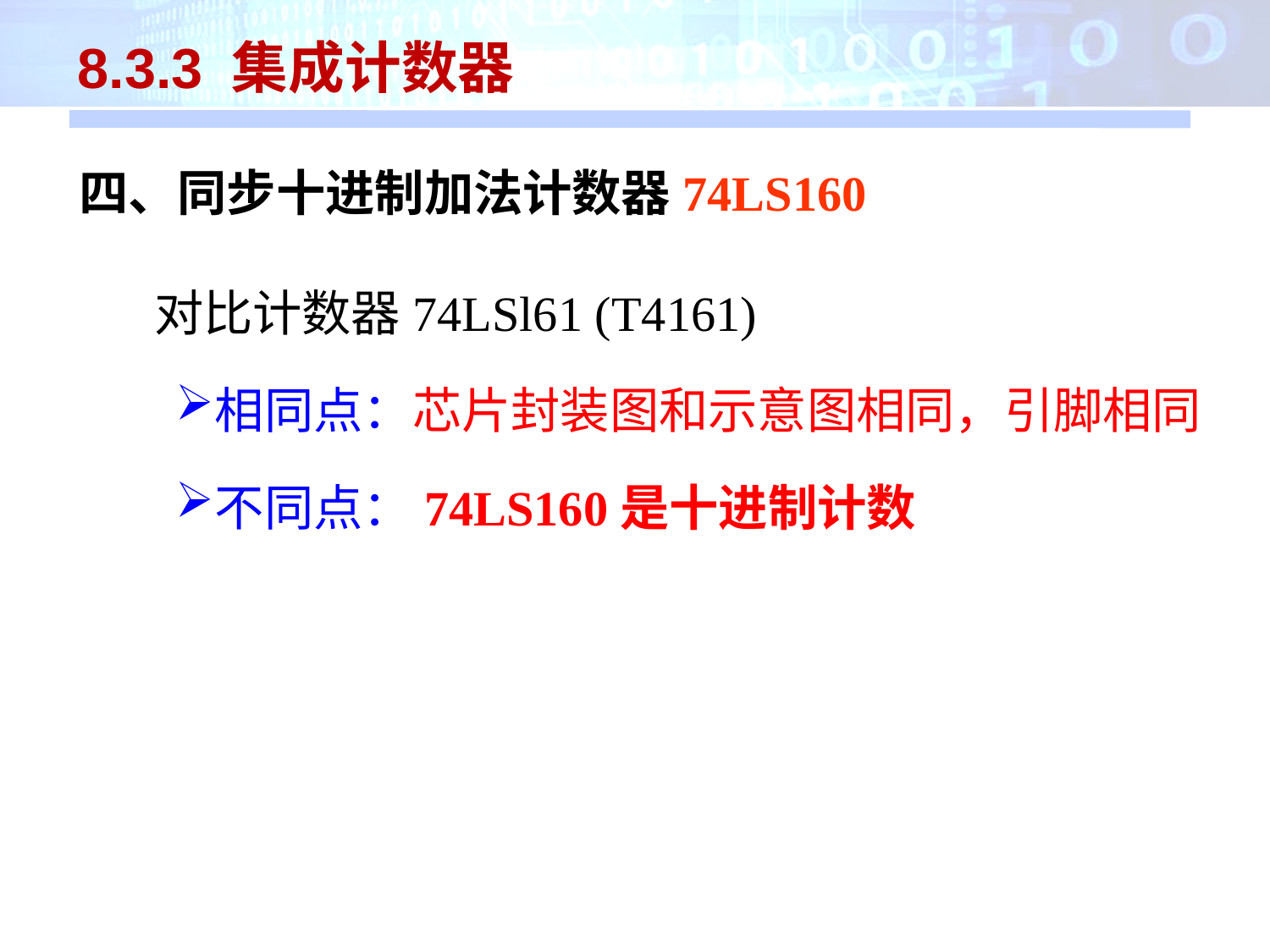

8.3.3 集成计数器
 四、同步十进制加法计数器74LS160
对比计数器74LSl61 (T4161)

相同点：芯片封装图和示意图相同，引脚相同
不同点：74LS160是十进制计数